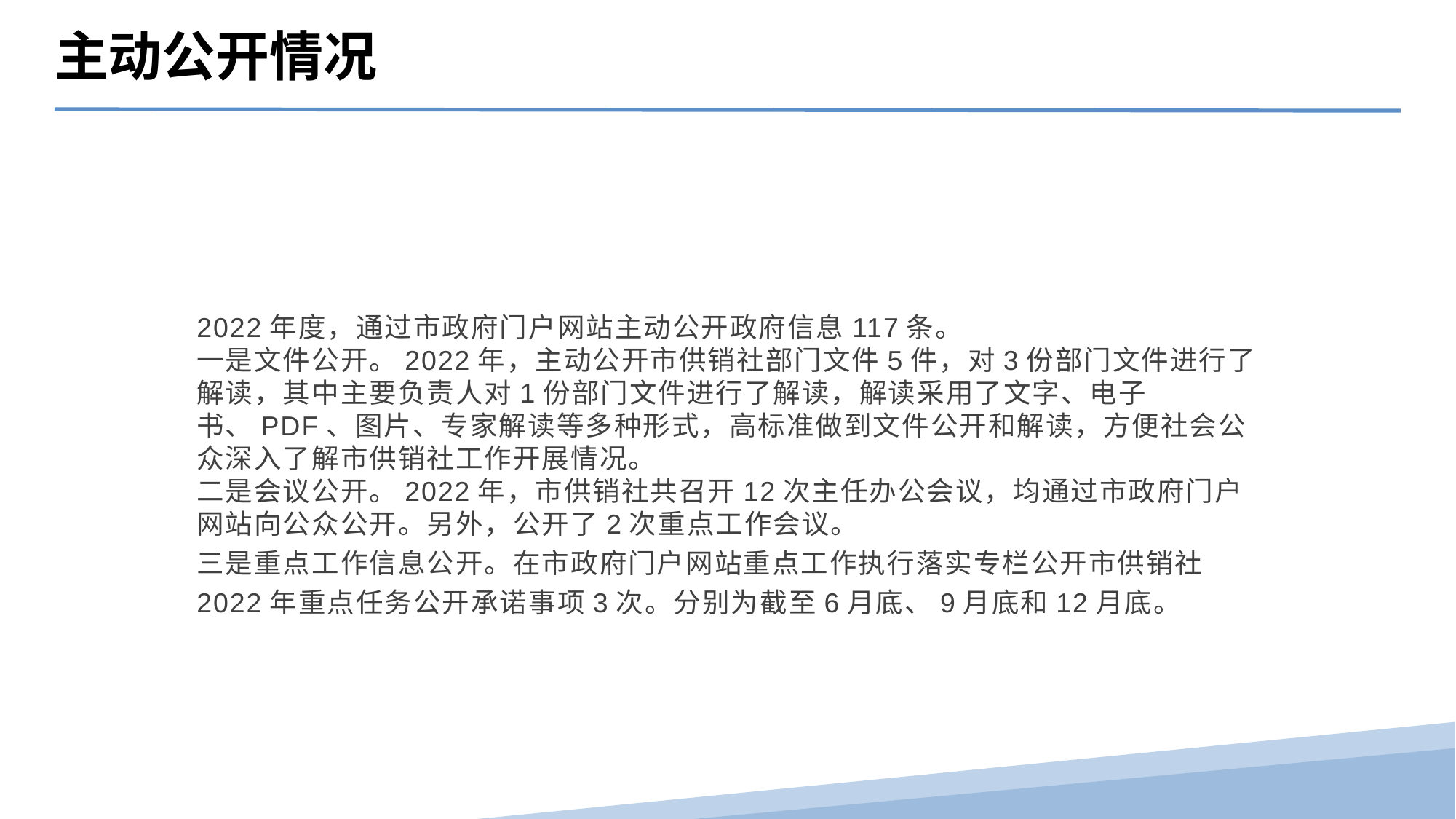

主动公开情况
2022年度，通过市政府门户网站主动公开政府信息117条。
一是文件公开。2022年，主动公开市供销社部门文件5件，对3份部门文件进行了解读，其中主要负责人对1份部门文件进行了解读，解读采用了文字、电子书、PDF、图片、专家解读等多种形式，高标准做到文件公开和解读，方便社会公众深入了解市供销社工作开展情况。
二是会议公开。2022年，市供销社共召开12次主任办公会议，均通过市政府门户网站向公众公开。另外，公开了2次重点工作会议。
三是重点工作信息公开。在市政府门户网站重点工作执行落实专栏公开市供销社2022年重点任务公开承诺事项3次。分别为截至6月底、9月底和12月底。